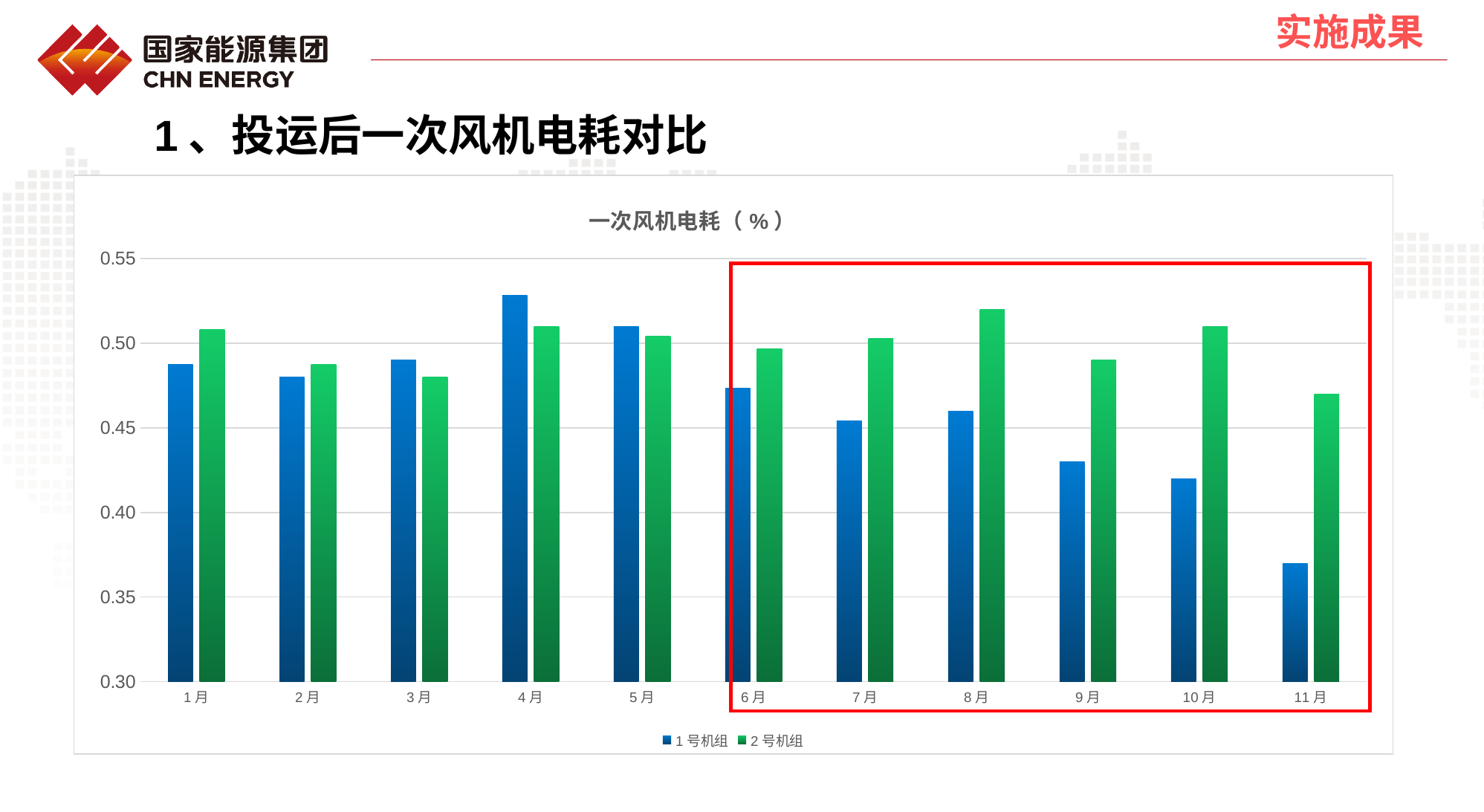

# 实施成果
1、投运后一次风机电耗对比

### Chart: 一次风机电耗（%）

| Category | 1号机组 | 2号机组 |
|---|---|---|
| 1月 | 0.4875 | 0.5081 |
| 2月 | 0.48 | 0.4875 |
| 3月 | 0.49 | 0.48 |
| 4月 | 0.5283 | 0.5099 |
| 5月 | 0.51 | 0.504 |
| 6月 | 0.4733 | 0.4965 |
| 7月 | 0.4539 | 0.5029 |
| 8月 | 0.46 | 0.52 |
| 9月 | 0.43 | 0.49 |
| 10月 | 0.42 | 0.51 |
| 11月 | 0.37 | 0.47 |